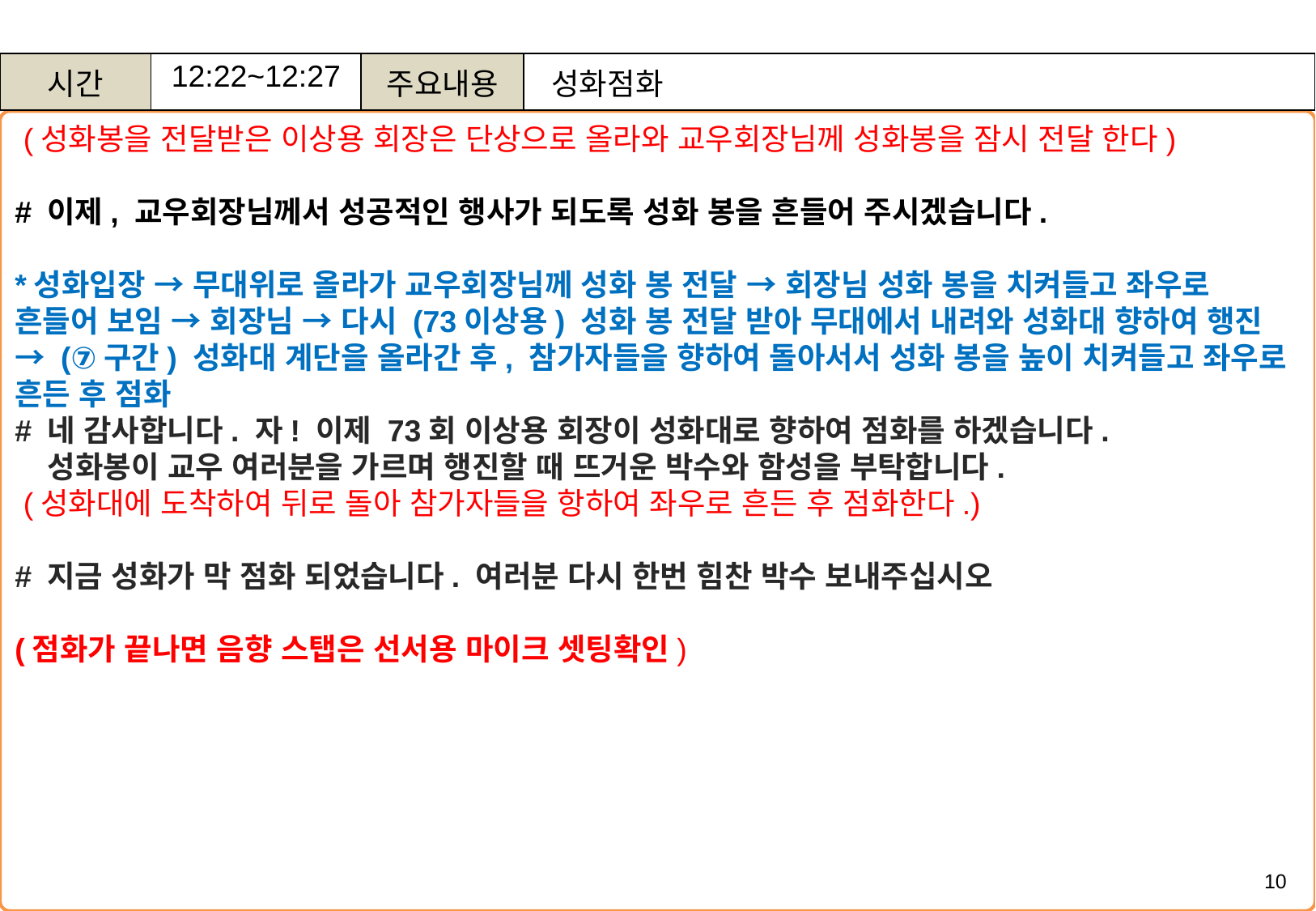

| 시간 | 12:22~12:27 | 주요내용 | 성화점화 |
| --- | --- | --- | --- |
 (성화봉을 전달받은 이상용 회장은 단상으로 올라와 교우회장님께 성화봉을 잠시 전달 한다)

# 이제, 교우회장님께서 성공적인 행사가 되도록 성화 봉을 흔들어 주시겠습니다.

*성화입장 → 무대위로 올라가 교우회장님께 성화 봉 전달 → 회장님 성화 봉을 치켜들고 좌우로 흔들어 보임 → 회장님 → 다시 (73이상용) 성화 봉 전달 받아 무대에서 내려와 성화대 향하여 행진 → (⑦구간) 성화대 계단을 올라간 후, 참가자들을 향하여 돌아서서 성화 봉을 높이 치켜들고 좌우로 흔든 후 점화
# 네 감사합니다. 자! 이제 73회 이상용 회장이 성화대로 향하여 점화를 하겠습니다.
   성화봉이 교우 여러분을 가르며 행진할 때 뜨거운 박수와 함성을 부탁합니다.
 (성화대에 도착하여 뒤로 돌아 참가자들을 항하여 좌우로 흔든 후 점화한다.)

# 지금 성화가 막 점화 되었습니다. 여러분 다시 한번 힘찬 박수 보내주십시오

(점화가 끝나면 음향 스탭은 선서용 마이크 셋팅확인)

10